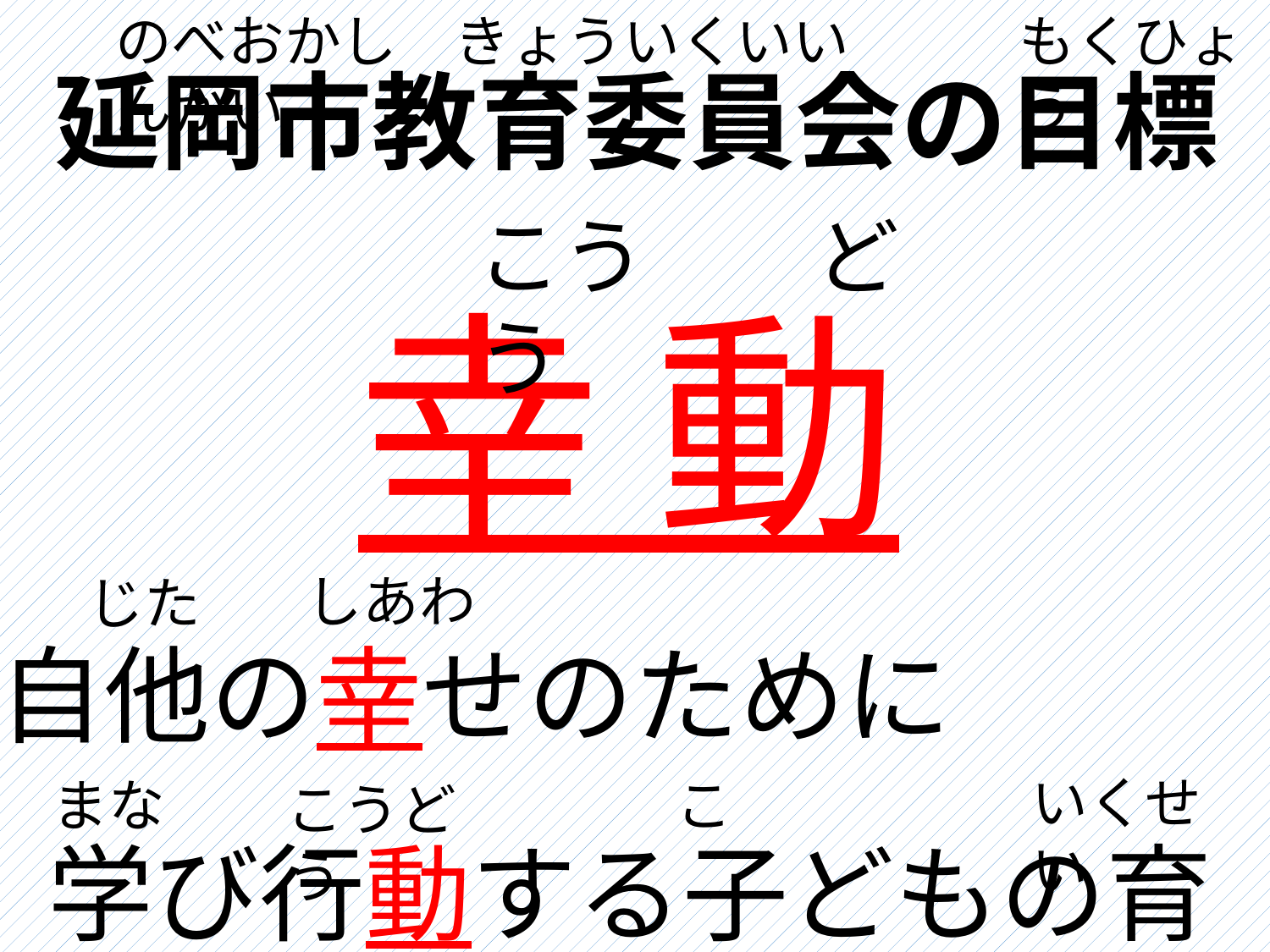

もくひょう
のべおかし　きょういくいいんかい
延岡市教育委員会の目標
こう　　どう
幸 動
しあわ
じた
自他の幸せのために
いくせい
こ
まな
こうどう
学び行動する子どもの育成